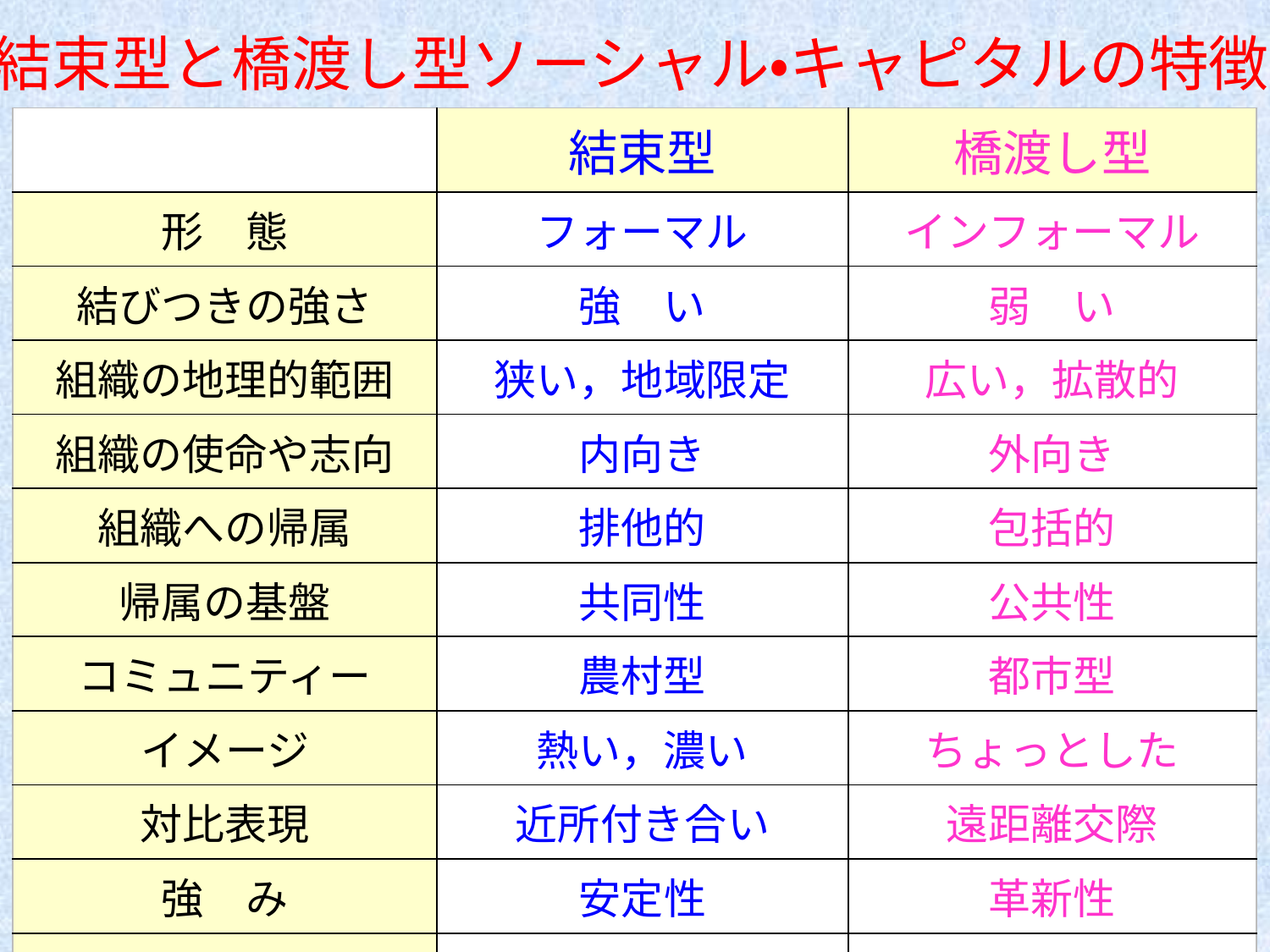

結束型と橋渡し型ソーシャル・キャピタルの特徴
|  | 結束型 | 橋渡し型 |
| --- | --- | --- |
| 形　態 | フォーマル | インフォーマル |
| 結びつきの強さ | 強　い | 弱　い |
| 組織の地理的範囲 | 狭い，地域限定 | 広い，拡散的 |
| 組織の使命や志向 | 内向き | 外向き |
| 組織への帰属 | 排他的 | 包括的 |
| 帰属の基盤 | 共同性 | 公共性 |
| コミュニティー | 農村型 | 都市型 |
| イメージ | 熱い，濃い | ちょっとした |
| 対比表現 | 近所付き合い | 遠距離交際 |
| 強　み | 安定性 | 革新性 |
| 弱　み | 保守性 | 不安定性 |